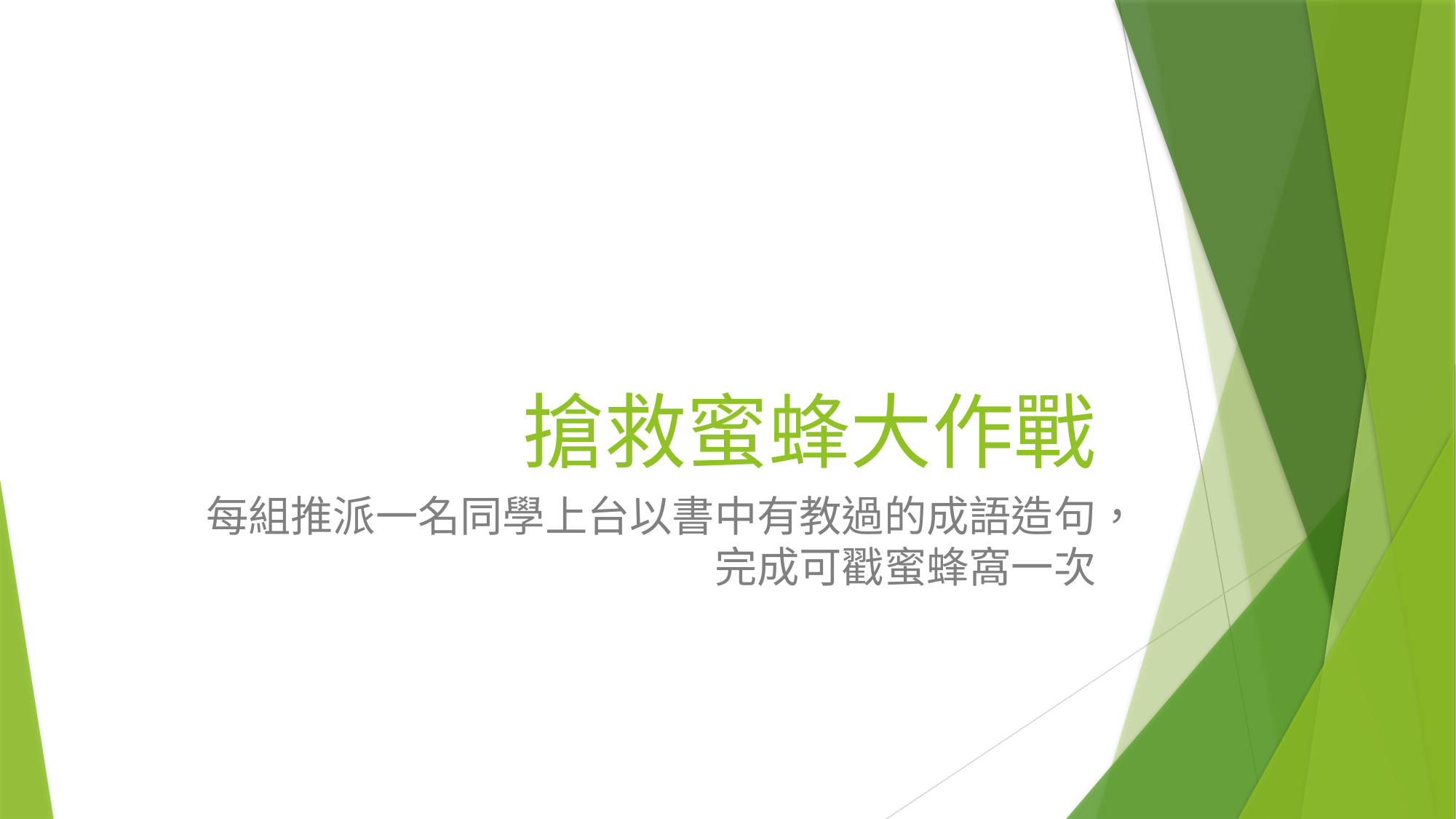

# 搶救蜜蜂大作戰
每組推派一名同學上台以書中有教過的成語造句，完成可戳蜜蜂窩一次